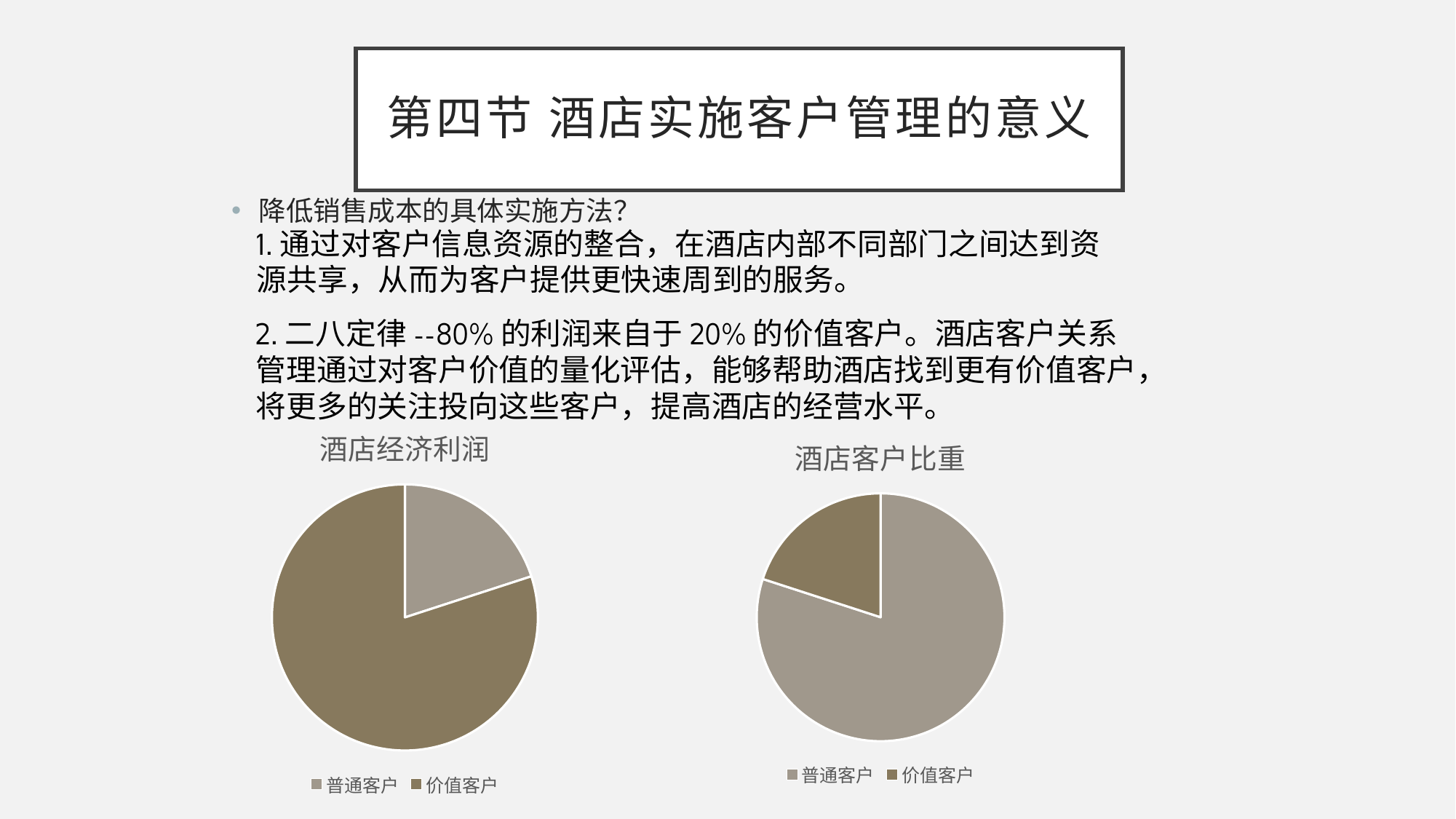

# 第四节 酒店实施客户管理的意义
降低销售成本的具体实施方法？
1.通过对客户信息资源的整合，在酒店内部不同部门之间达到资源共享，从而为客户提供更快速周到的服务。
2.二八定律--80%的利润来自于20%的价值客户。酒店客户关系管理通过对客户价值的量化评估，能够帮助酒店找到更有价值客户，将更多的关注投向这些客户，提高酒店的经营水平。

### Chart:

| Category | 酒店经济利润 |
|---|---|
| 普通客户 | 20.0 |
| 价值客户 | 80.0 |
| 0 | 0.0 |
| 0 | 0.0 |

### Chart:

| Category | 酒店客户比重 |
|---|---|
| 普通客户 | 80.0 |
| 价值客户 | 20.0 |